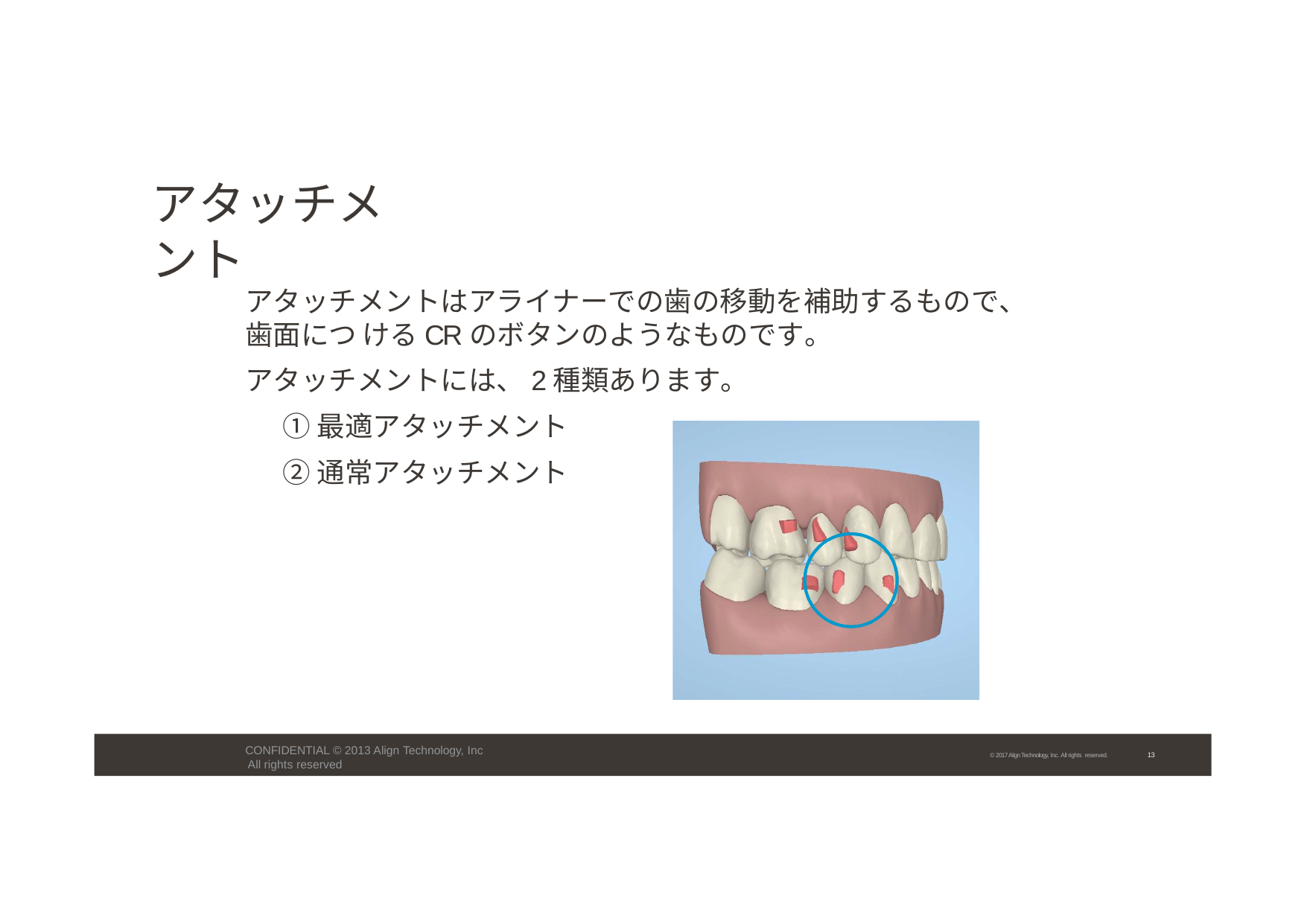

# アタッチメント
アタッチメントはアライナーでの歯の移動を補助するもので、歯面につ けるCRのボタンのようなものです。
アタッチメントには、2種類あります。
①最適アタッチメント
②通常アタッチメント

CONFIDENTIAL © 2013 Align Technology, Inc  All rights reserved
13
© 2017 Align Technology, Inc. All rights reserved.